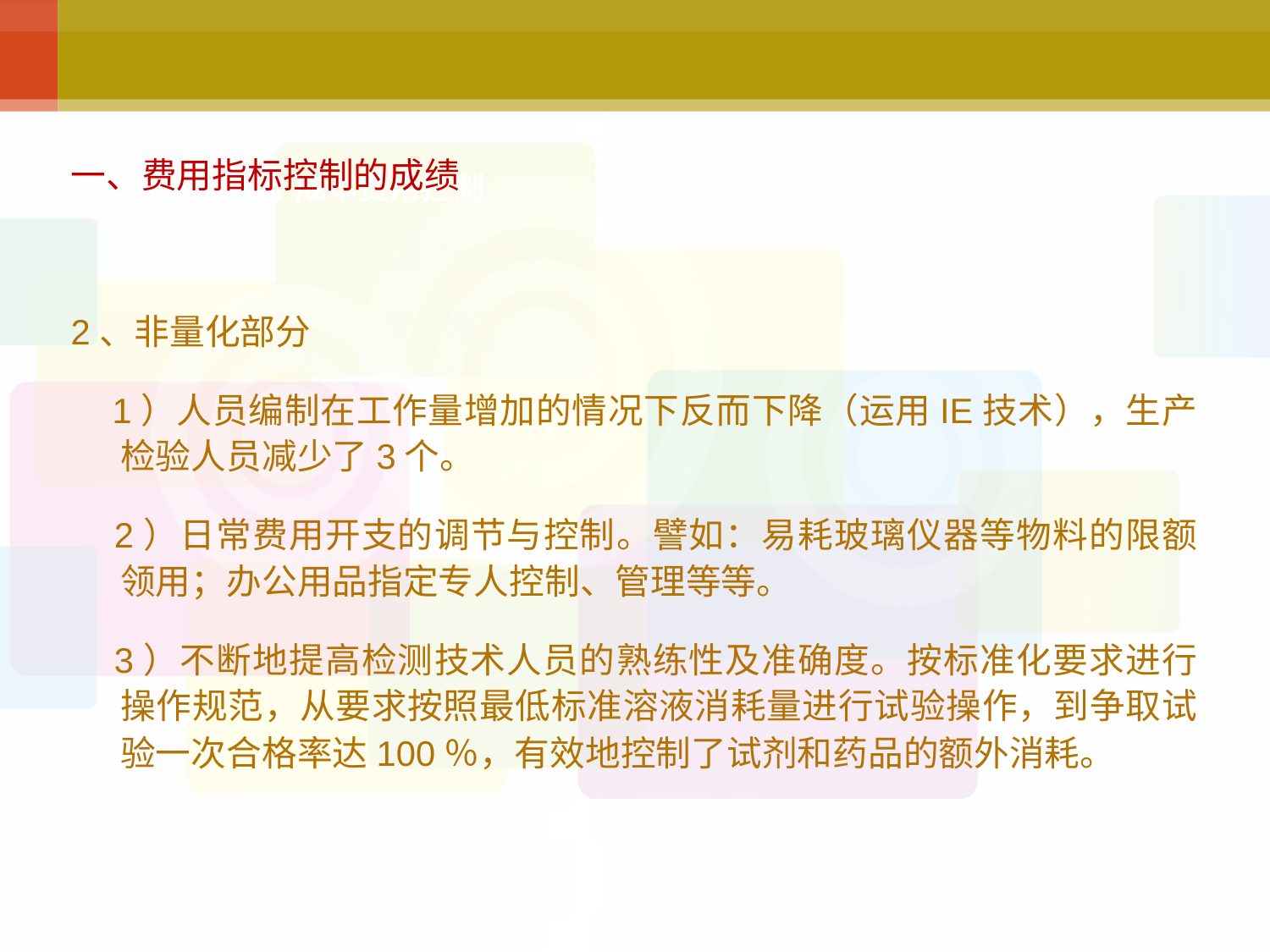

一、费用指标控制的成绩

2、非量化部分
    1）人员编制在工作量增加的情况下反而下降（运用IE技术），生产检验人员减少了3个。
    2）日常费用开支的调节与控制。譬如：易耗玻璃仪器等物料的限额领用；办公用品指定专人控制、管理等等。
    3）不断地提高检测技术人员的熟练性及准确度。按标准化要求进行操作规范，从要求按照最低标准溶液消耗量进行试验操作，到争取试验一次合格率达100％，有效地控制了试剂和药品的额外消耗。
# 第二部分 成本费用控制